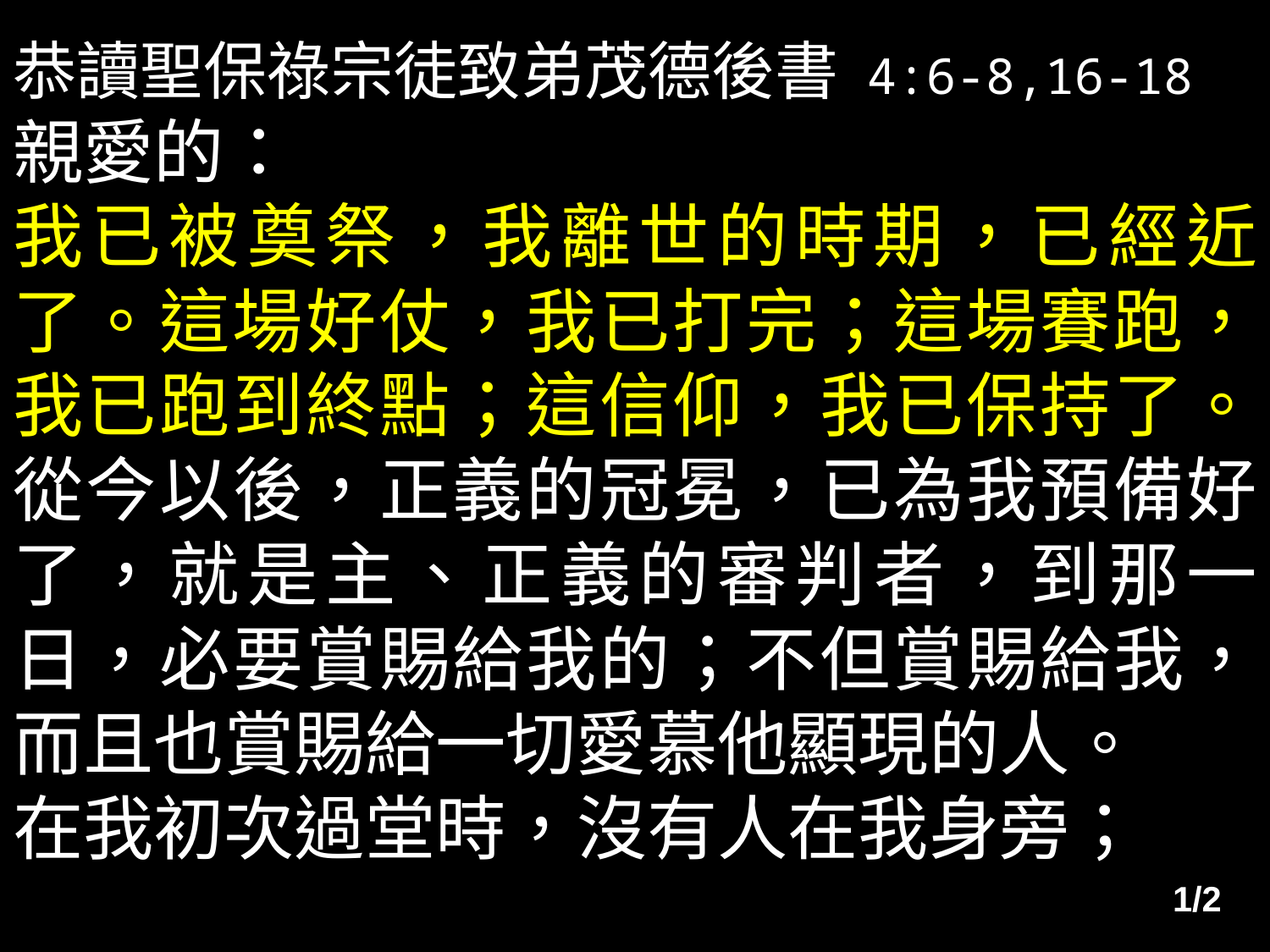

恭讀聖保祿宗徒致弟茂德後書 4:6-8,16-18
親愛的：
我已被奠祭，我離世的時期，已經近了。這場好仗，我已打完；這場賽跑，我已跑到終點；這信仰，我已保持了。從今以後，正義的冠冕，已為我預備好了，就是主、正義的審判者，到那一日，必要賞賜給我的；不但賞賜給我，而且也賞賜給一切愛慕他顯現的人。
在我初次過堂時，沒有人在我身旁；
1/2